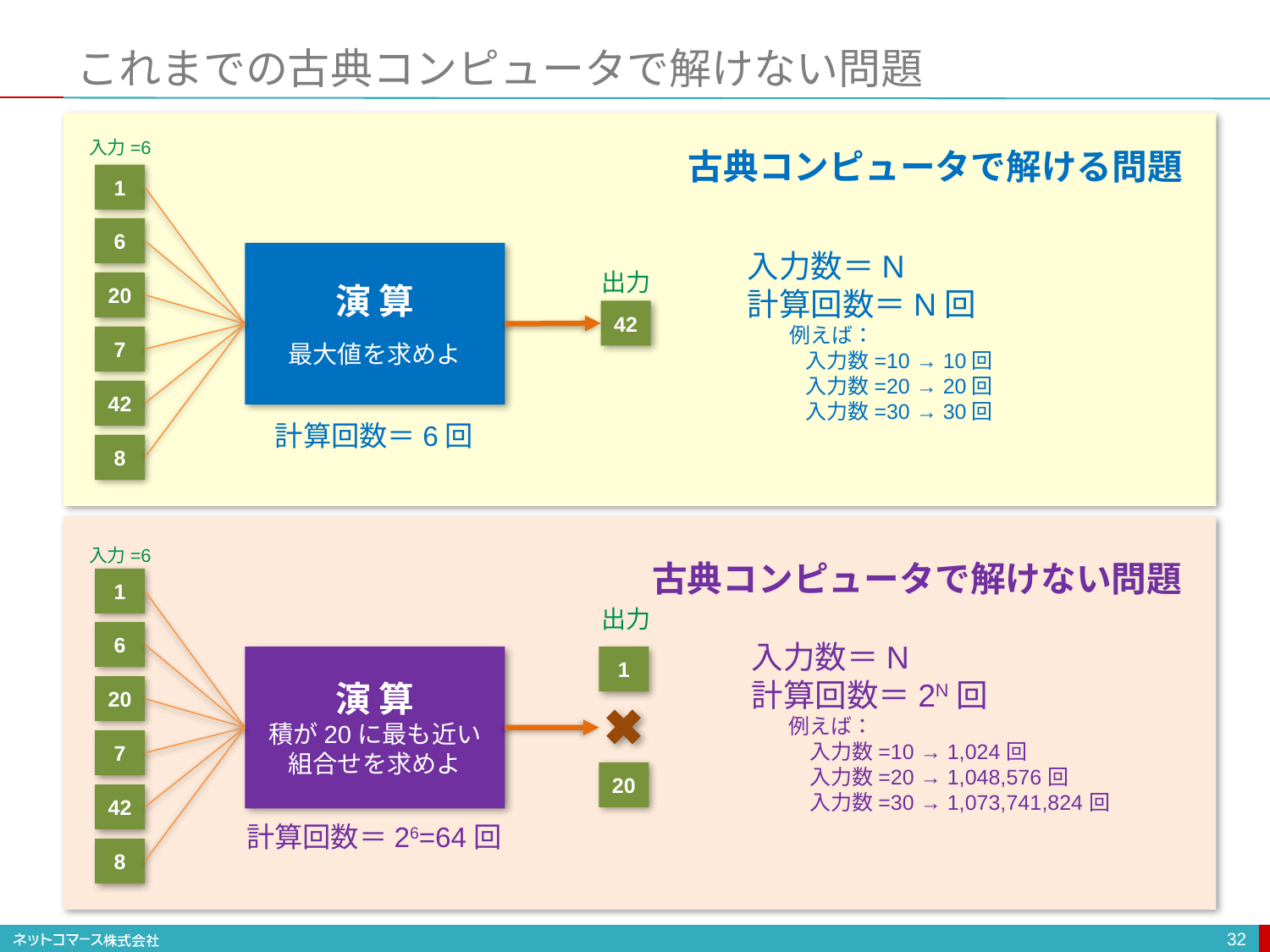

# これまでの古典コンピュータで解けない問題

入力=6
古典コンピュータで解ける問題
1
6
入力数＝N
計算回数＝N回
　　例えば：
　入力数=10 → 10回
　入力数=20 → 20回
　入力数=30 → 30回
演 算

最大値を求めよ
出力
20
42
7
42
計算回数＝6回
8

入力=6
古典コンピュータで解けない問題
1
出力
6
入力数＝N
計算回数＝2N回
例えば：
　入力数=10 → 1,024回
　入力数=20 → 1,048,576回
　入力数=30 → 1,073,741,824回
演 算
積が20に最も近い
組合せを求めよ
1
20

7
20
42
計算回数＝26=64回
8
32